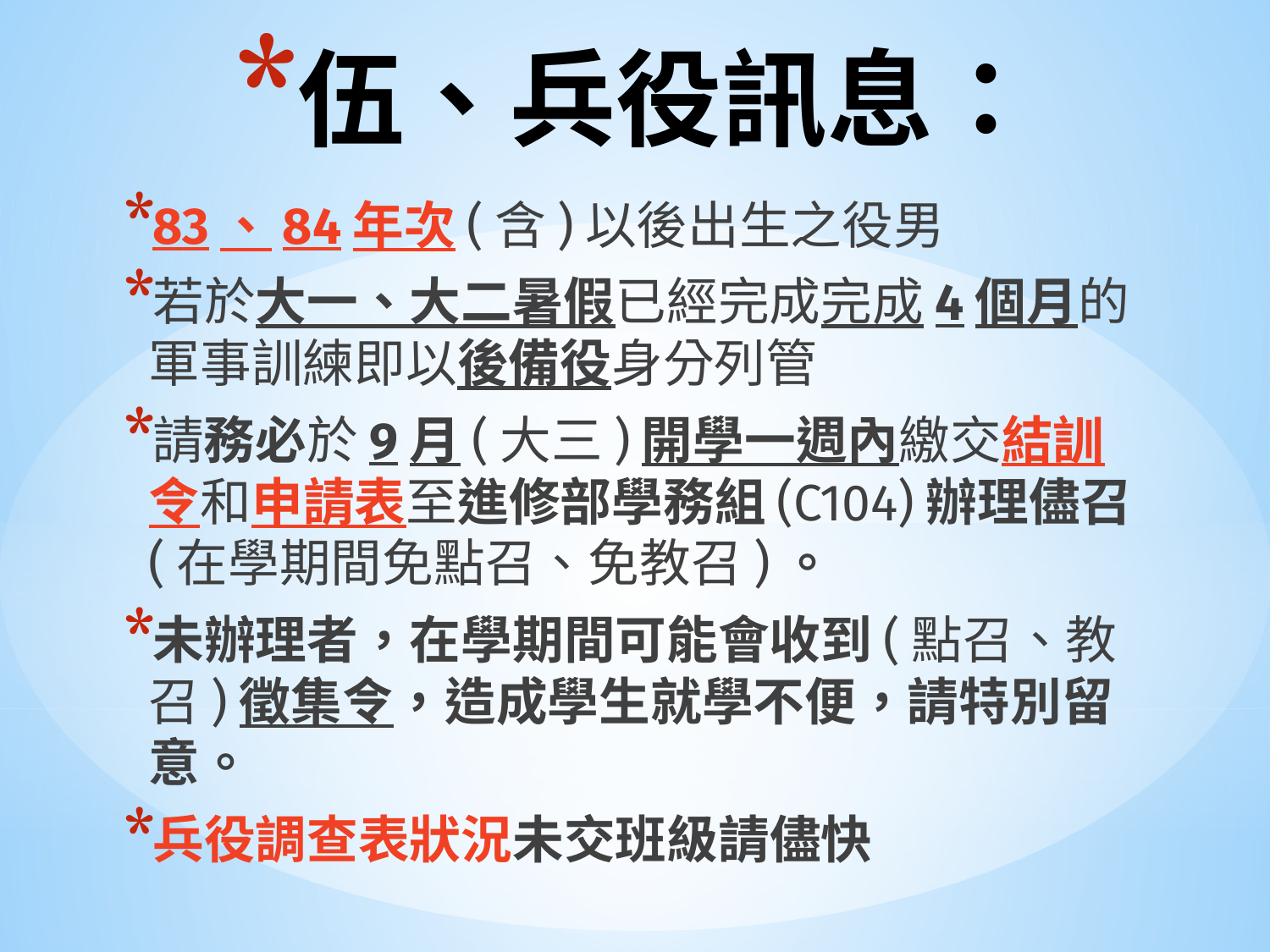

# 伍、兵役訊息：
83、84年次(含)以後出生之役男
若於大一、大二暑假已經完成完成4個月的軍事訓練即以後備役身分列管
請務必於9月(大三)開學一週內繳交結訓令和申請表至進修部學務組(C104)辦理儘召(在學期間免點召、免教召)。
未辦理者，在學期間可能會收到(點召、教召)徵集令，造成學生就學不便，請特別留意。
兵役調查表狀況未交班級請儘快